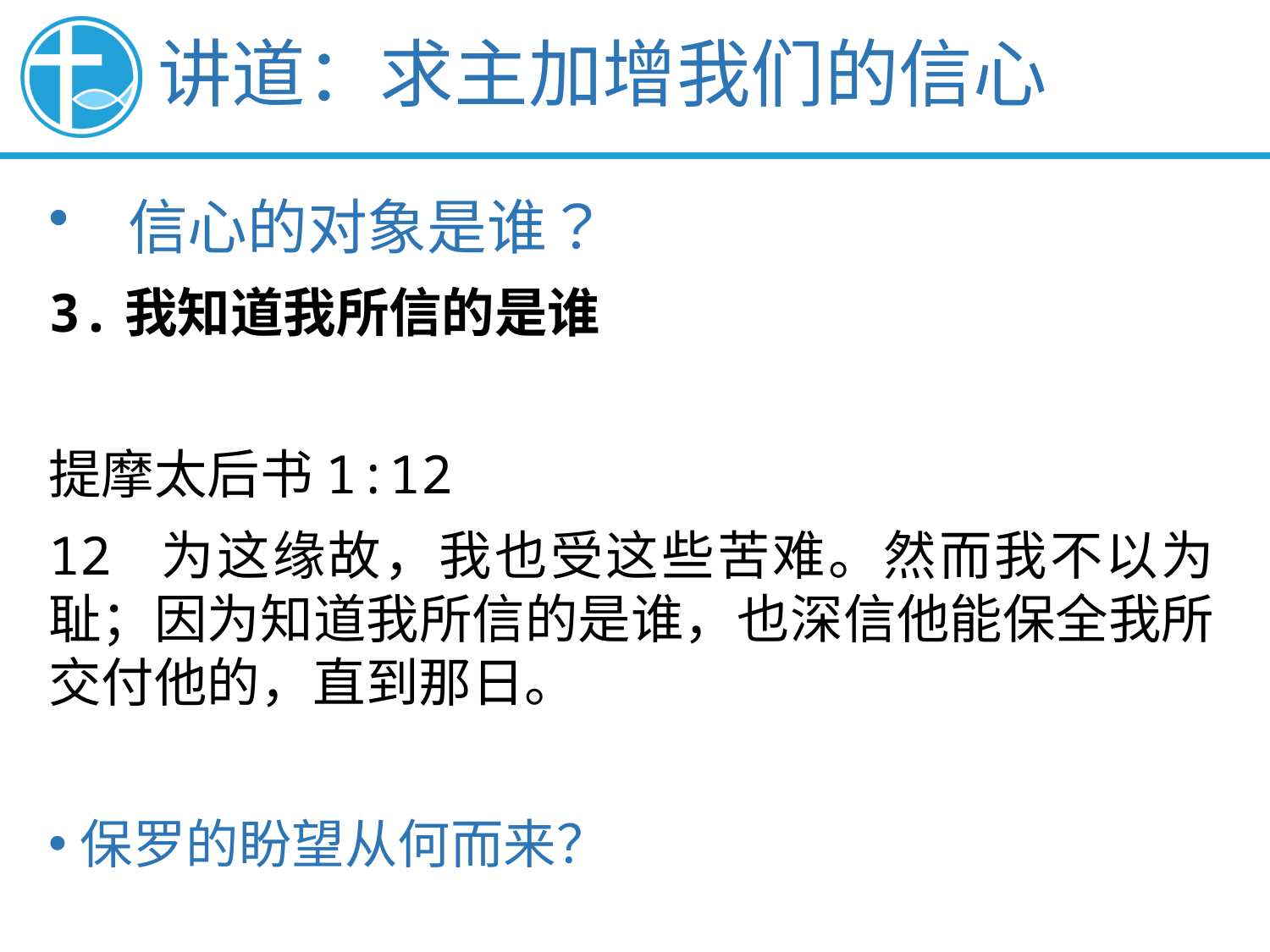

讲道：求主加增我们的信心
信心的对象是谁？
3.我知道我所信的是谁

提摩太后书1:12
12 为这缘故，我也受这些苦难。然而我不以为耻；因为知道我所信的是谁，也深信他能保全我所交付他的，直到那日。

保罗的盼望从何而来？